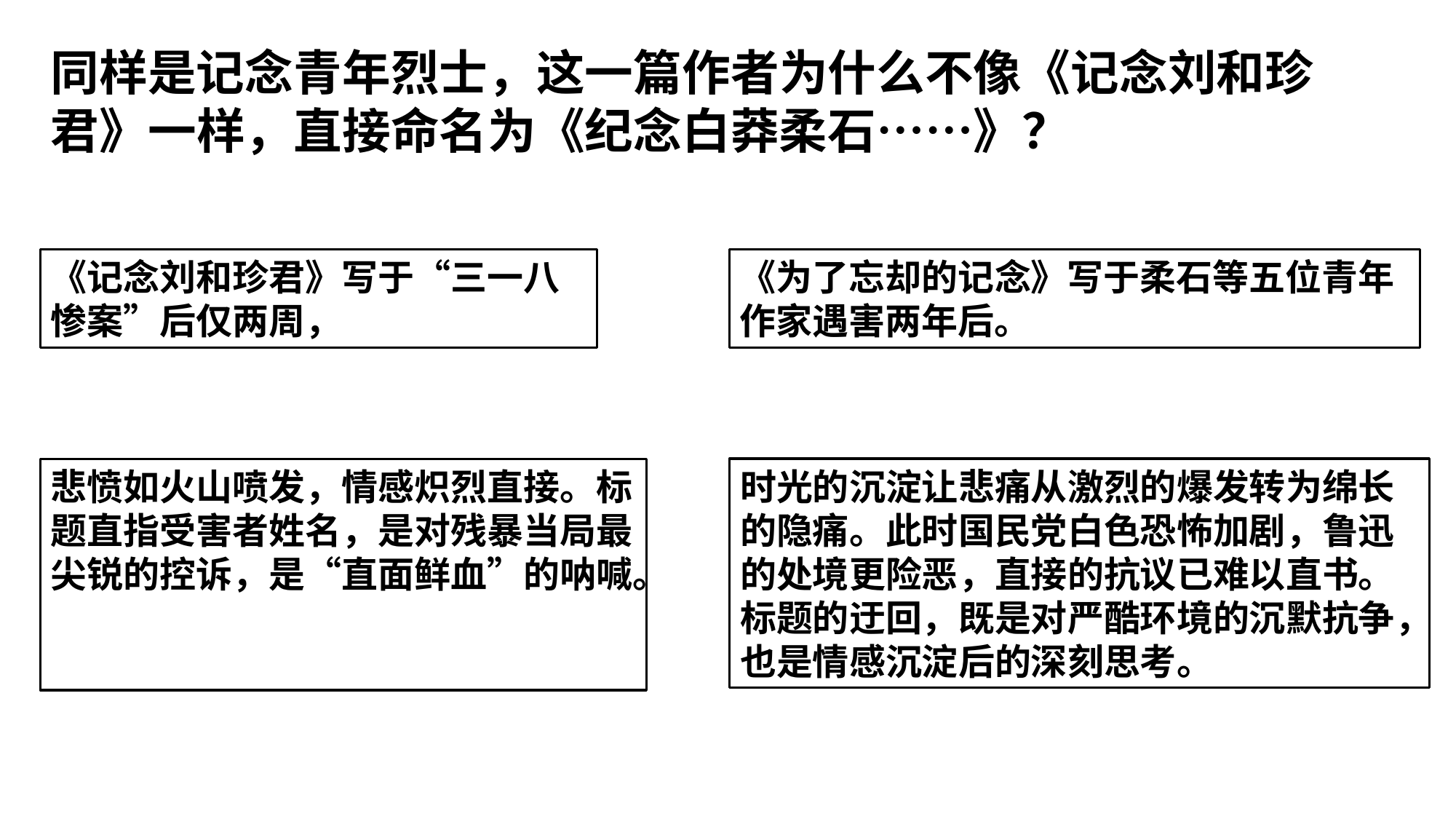

同样是记念青年烈士，这一篇作者为什么不像《记念刘和珍君》一样，直接命名为《纪念白莽柔石……》？
《记念刘和珍君》写于“三一八惨案”后仅两周，
《为了忘却的记念》写于柔石等五位青年作家遇害两年后。
时光的沉淀让悲痛从激烈的爆发转为绵长的隐痛。此时国民党白色恐怖加剧，鲁迅的处境更险恶，直接的抗议已难以直书。标题的迂回，既是对严酷环境的沉默抗争，也是情感沉淀后的深刻思考。
悲愤如火山喷发，情感炽烈直接。标题直指受害者姓名，是对残暴当局最尖锐的控诉，是“直面鲜血”的呐喊。